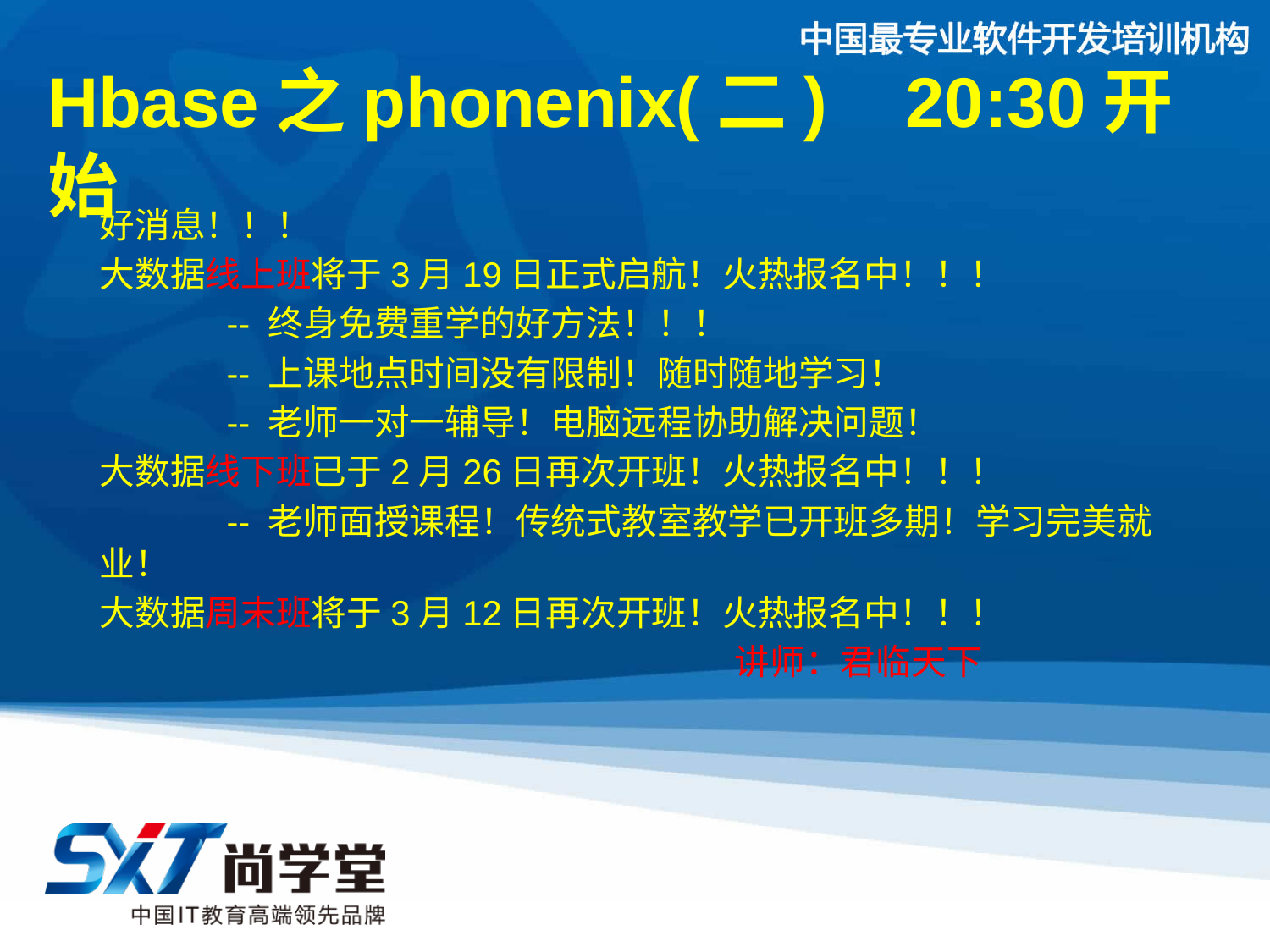

# Hbase之phonenix(二)    20:30开始
好消息！！！
大数据线上班将于3月19日正式启航！火热报名中！！！
	-- 终身免费重学的好方法！！！
	-- 上课地点时间没有限制！随时随地学习！
	-- 老师一对一辅导！电脑远程协助解决问题！
大数据线下班已于2月26日再次开班！火热报名中！！！
	-- 老师面授课程！传统式教室教学已开班多期！学习完美就业！
大数据周末班将于3月12日再次开班！火热报名中！！！
					讲师：君临天下